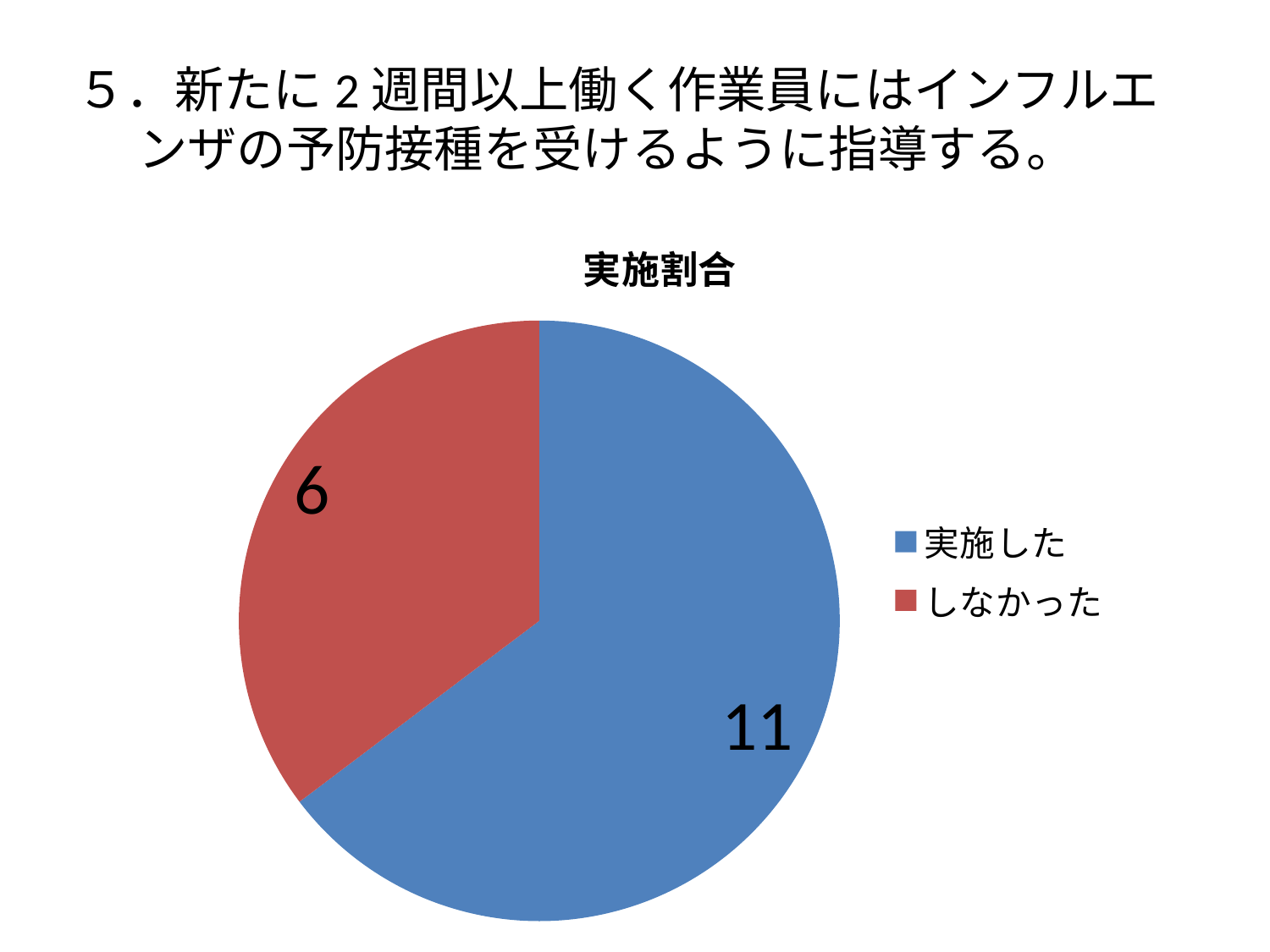

# ５．新たに2週間以上働く作業員にはインフルエンザの予防接種を受けるように指導する。

### Chart:

| Category | 実施割合 |
|---|---|
| 実施した | 11.0 |
| しなかった | 6.0 |